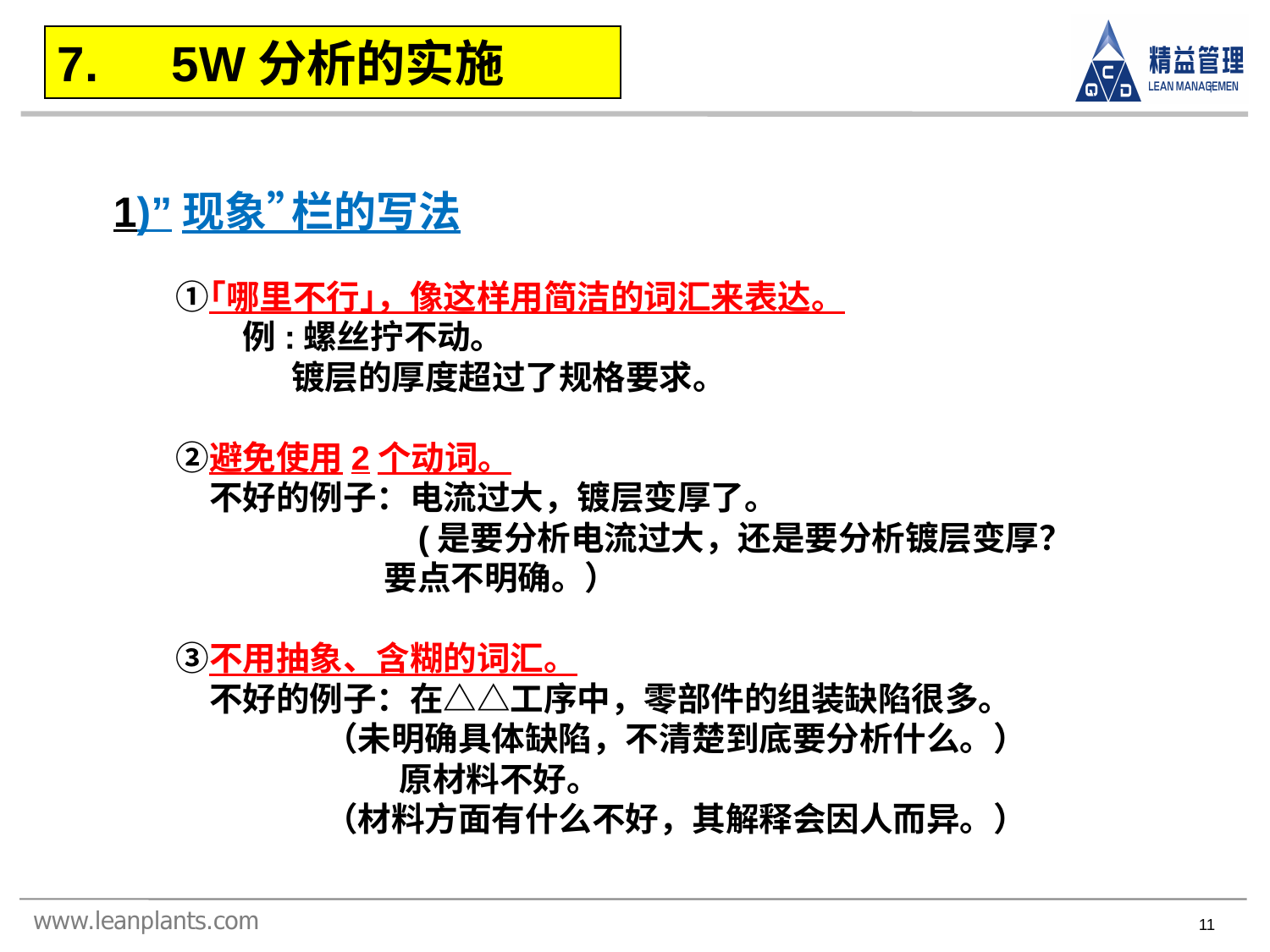

7.　5W分析的实施
　　1)”现象”栏的写法

　　　　①｢哪里不行｣，像这样用简洁的词汇来表达。
　　　　　　例:螺丝拧不动。
　　　　　　　  镀层的厚度超过了规格要求。

　　　　②避免使用2个动词。
　　　　　不好的例子：电流过大，镀层变厚了。
　　　　　　　　　　　(是要分析电流过大，还是要分析镀层变厚？
　　　　 　　　　　　要点不明确。）

　　　　③不用抽象、含糊的词汇。
　　　　　不好的例子：在△△工序中，零部件的组装缺陷很多。
                                    （未明确具体缺陷，不清楚到底要分析什么。）
　　　　　　　　　   　原材料不好。
                                    （材料方面有什么不好，其解释会因人而异。）